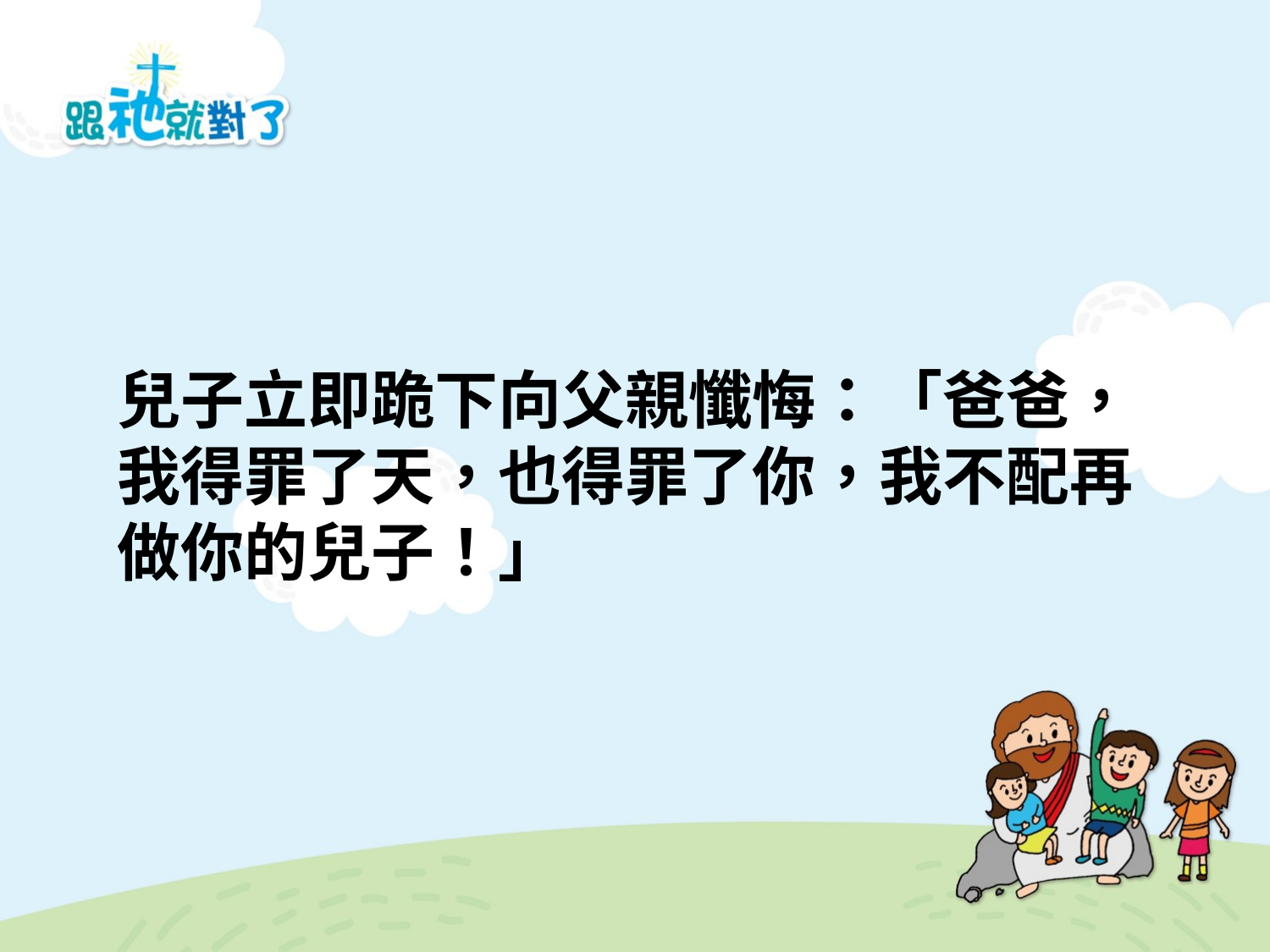

兒子立即跪下向父親懺悔：「爸爸，我得罪了天，也得罪了你，我不配再做你的兒子！」